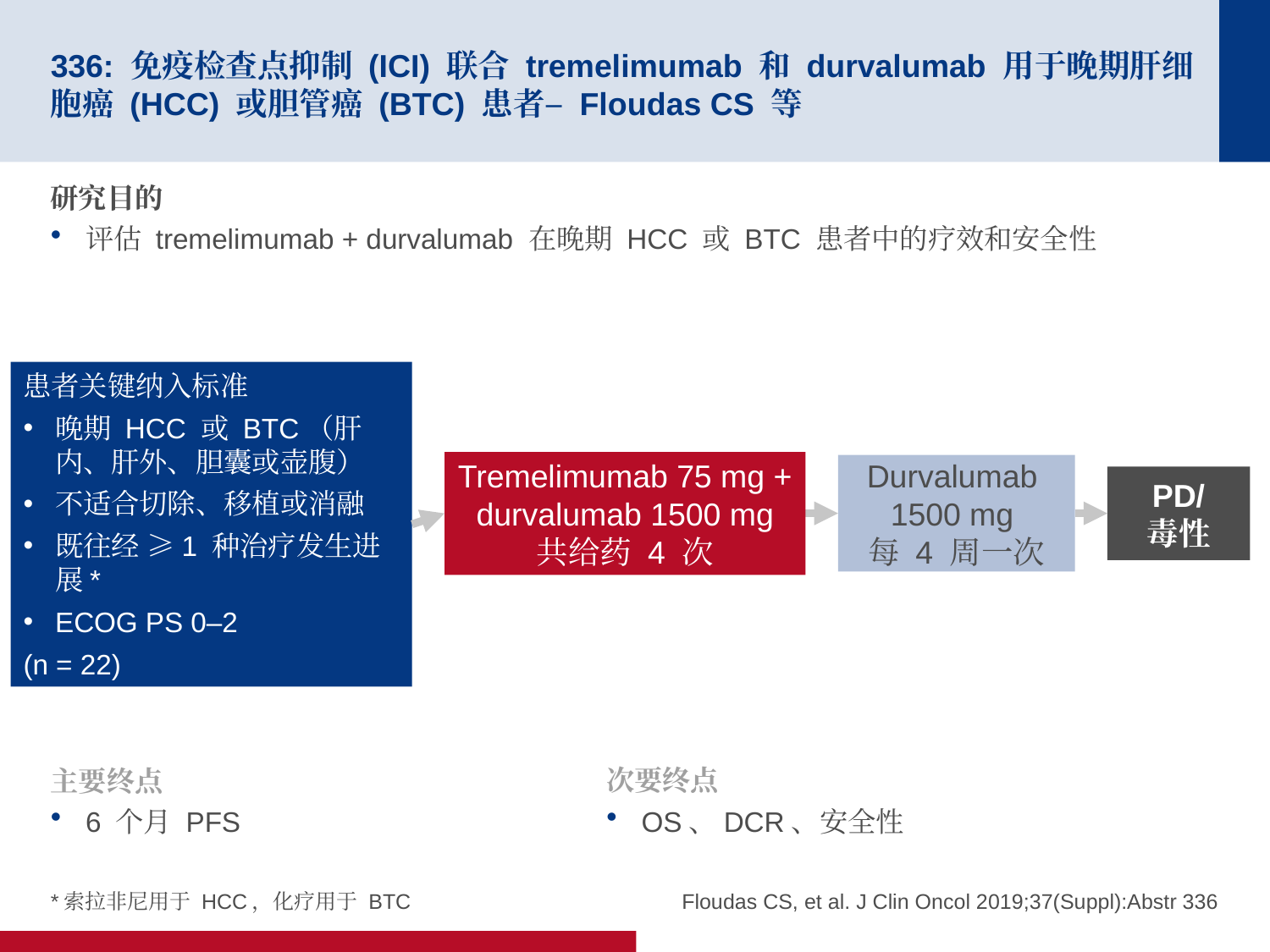

# 336: 免疫检查点抑制 (ICI) 联合 tremelimumab 和 durvalumab 用于晚期肝细胞癌 (HCC) 或胆管癌 (BTC) 患者– Floudas CS 等
研究目的
评估 tremelimumab + durvalumab 在晚期 HCC 或 BTC 患者中的疗效和安全性
患者关键纳入标准
晚期 HCC 或 BTC（肝内、肝外、胆囊或壶腹）
不适合切除、移植或消融
既往经 ≥1 种治疗发生进展*
ECOG PS 0–2
(n = 22)
Tremelimumab 75 mg + durvalumab 1500 mg
共给药 4 次
Durvalumab
1500 mg
每 4 周一次
PD/
毒性
主要终点
6 个月 PFS

次要终点
OS、DCR、安全性
*索拉非尼用于 HCC，化疗用于 BTC
Floudas CS, et al. J Clin Oncol 2019;37(Suppl):Abstr 336